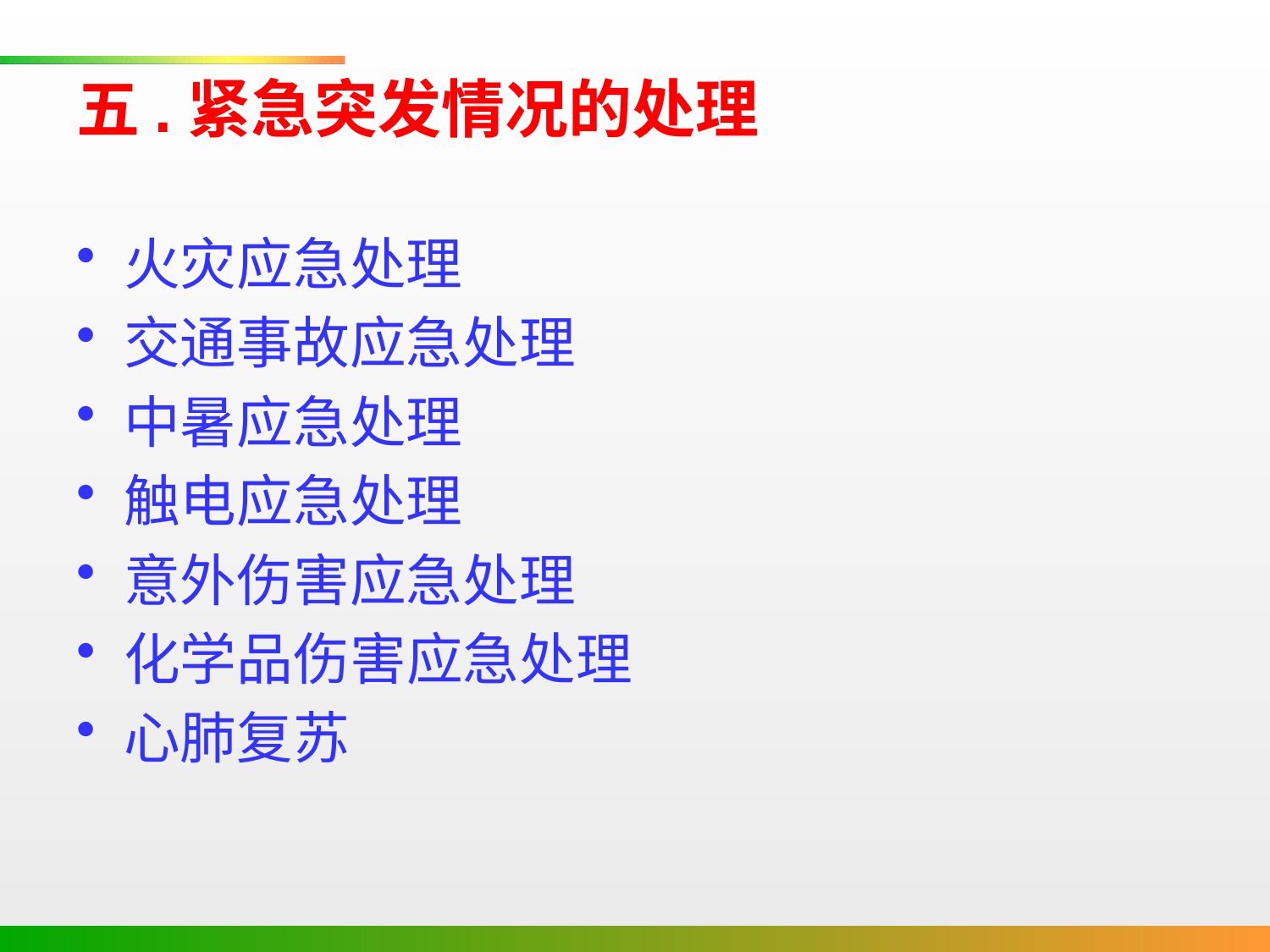

# 五.紧急突发情况的处理
火灾应急处理
交通事故应急处理
中暑应急处理
触电应急处理
意外伤害应急处理
化学品伤害应急处理
心肺复苏